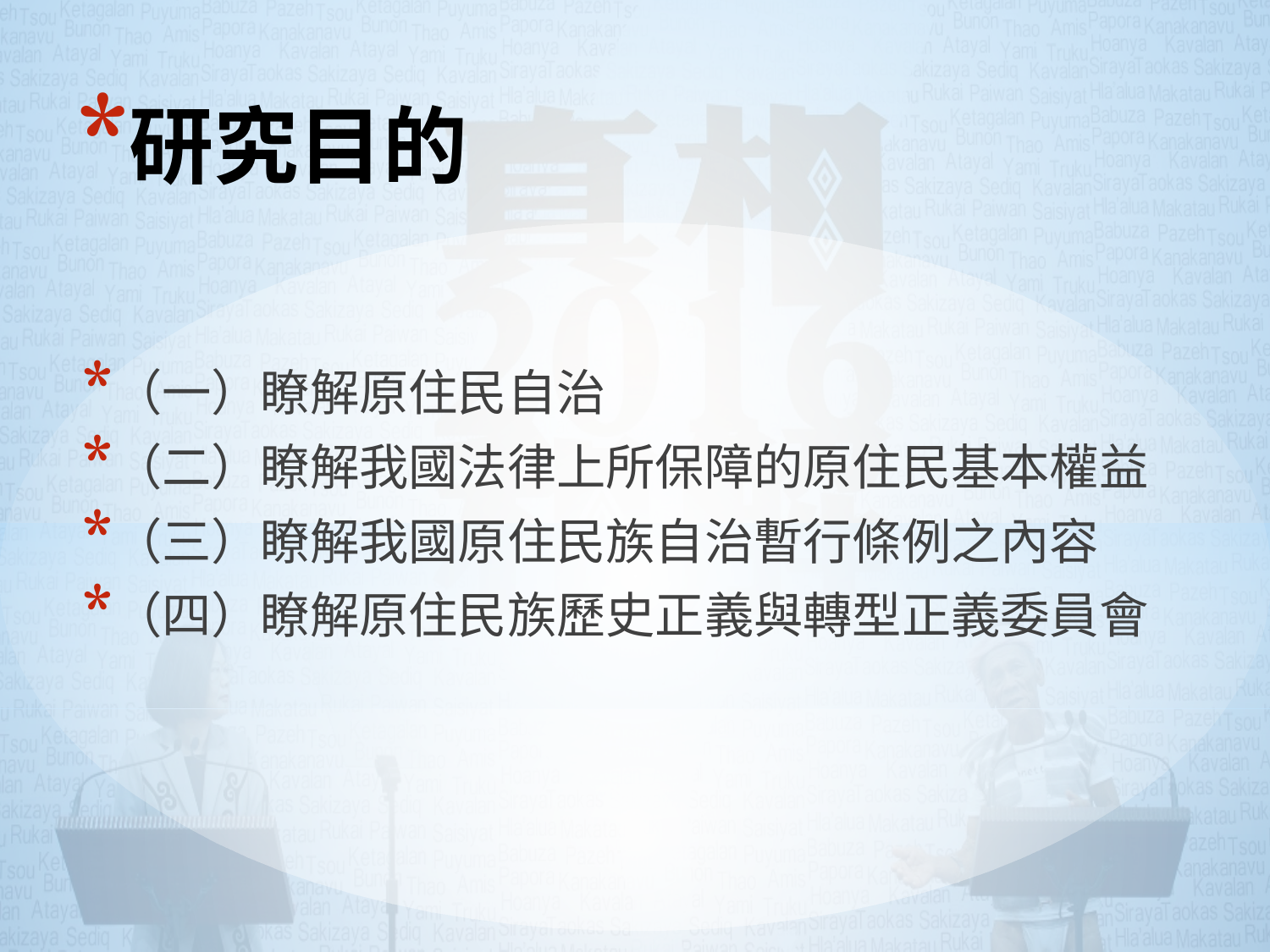

# 研究目的

（一）瞭解原住民自治
（二）瞭解我國法律上所保障的原住民基本權益
（三）瞭解我國原住民族自治暫行條例之內容
（四）瞭解原住民族歷史正義與轉型正義委員會